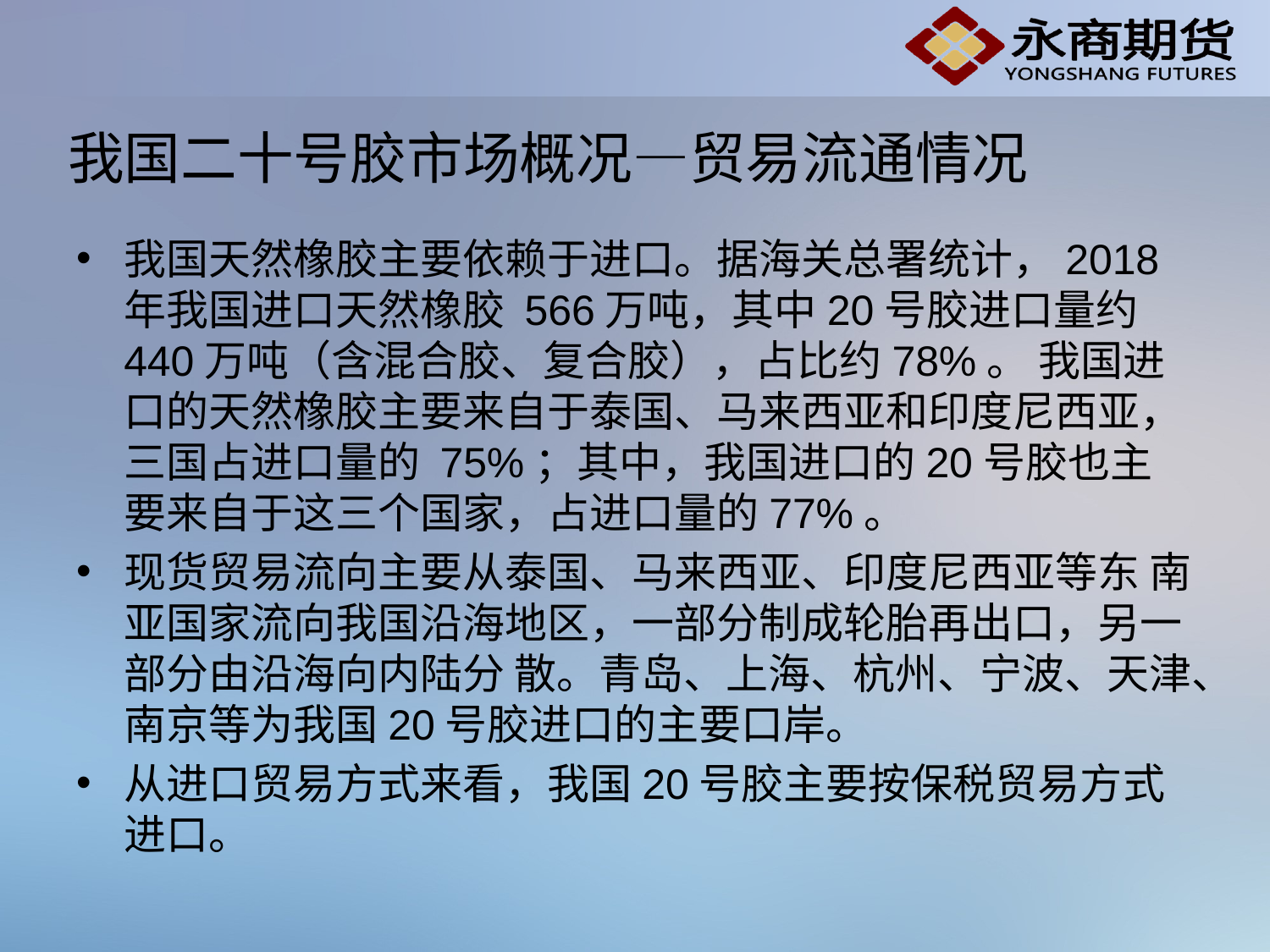

# 我国二十号胶市场概况—贸易流通情况
我国天然橡胶主要依赖于进口。据海关总署统计，2018年我国进口天然橡胶 566万吨，其中20号胶进口量约440万吨（含混合胶、复合胶），占比约78%。 我国进口的天然橡胶主要来自于泰国、马来西亚和印度尼西亚，三国占进口量的 75%；其中，我国进口的20号胶也主要来自于这三个国家，占进口量的77%。
现货贸易流向主要从泰国、马来西亚、印度尼西亚等东 南亚国家流向我国沿海地区，一部分制成轮胎再出口，另一部分由沿海向内陆分 散。青岛、上海、杭州、宁波、天津、南京等为我国20号胶进口的主要口岸。
从进口贸易方式来看，我国20号胶主要按保税贸易方式进口。